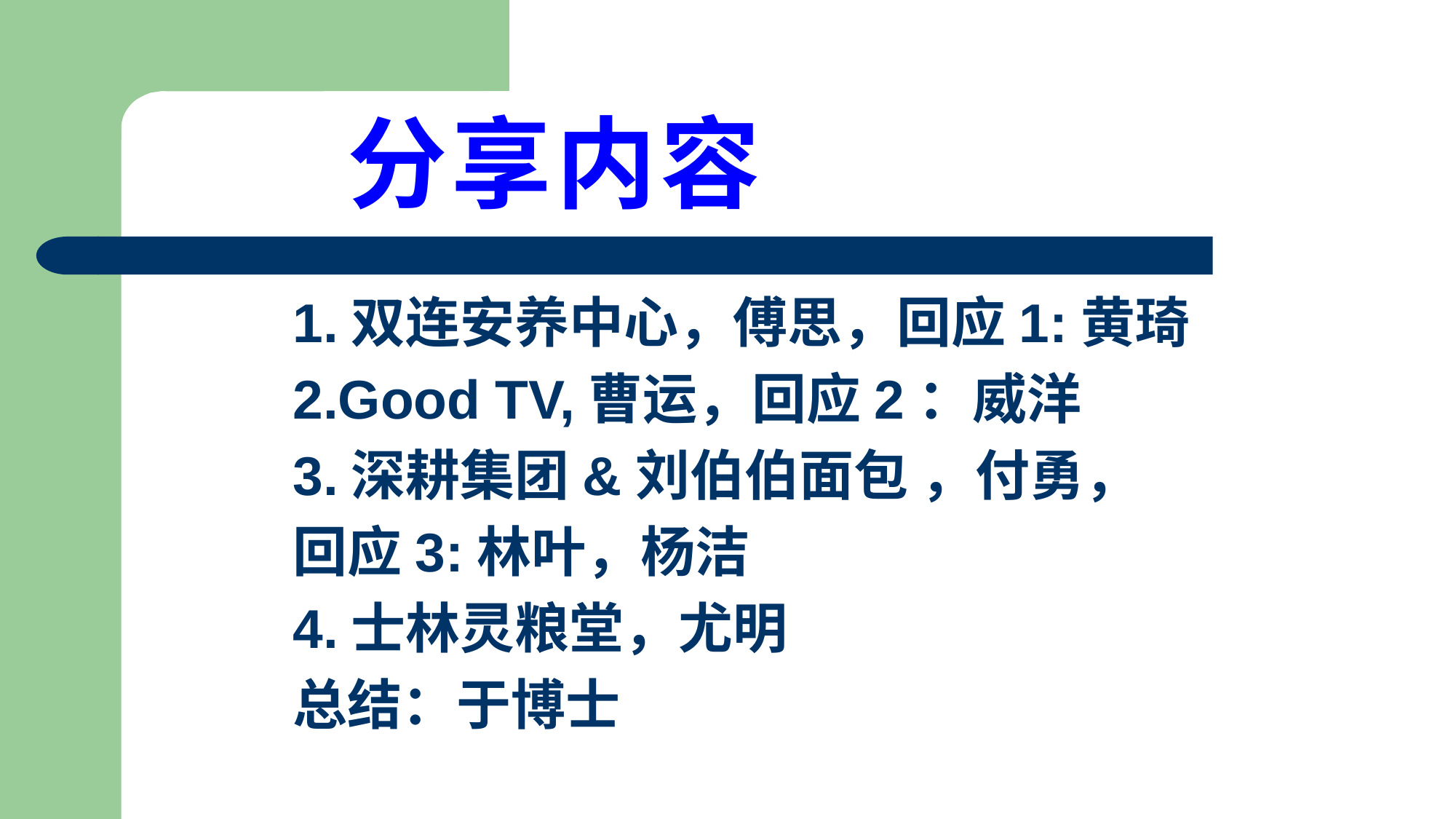

# 分享内容
1.双连安养中心，傅思，回应1:黄琦
2.Good TV,曹运，回应2：威洋
3.深耕集团&刘伯伯面包 ，付勇，
回应3:林叶，杨洁
4.士林灵粮堂，尤明
总结：于博士